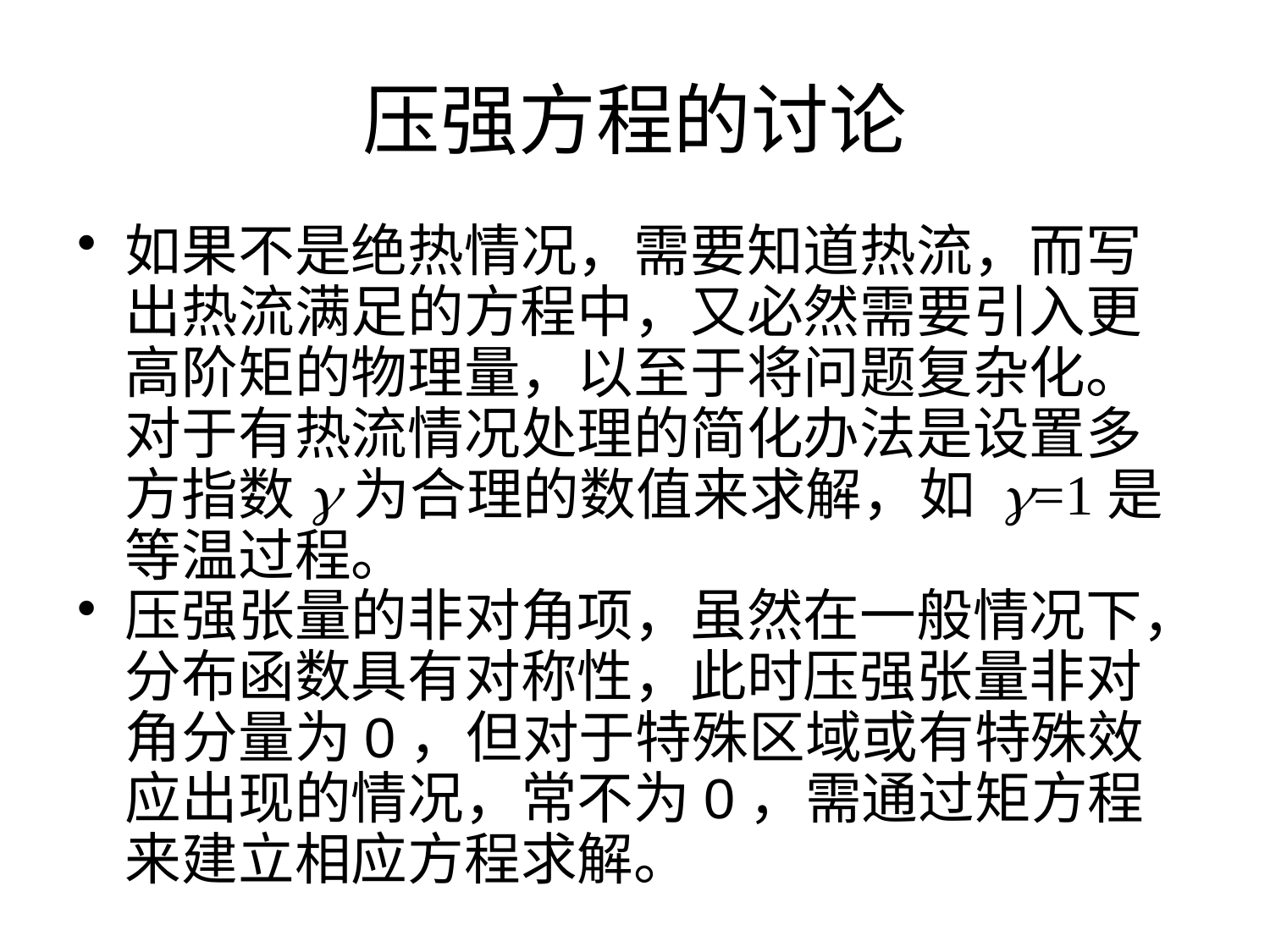

# 压强方程的讨论
如果不是绝热情况，需要知道热流，而写出热流满足的方程中，又必然需要引入更高阶矩的物理量，以至于将问题复杂化。对于有热流情况处理的简化办法是设置多方指数γ为合理的数值来求解，如 γ=1是等温过程。
压强张量的非对角项，虽然在一般情况下，分布函数具有对称性，此时压强张量非对角分量为0，但对于特殊区域或有特殊效应出现的情况，常不为0，需通过矩方程来建立相应方程求解。